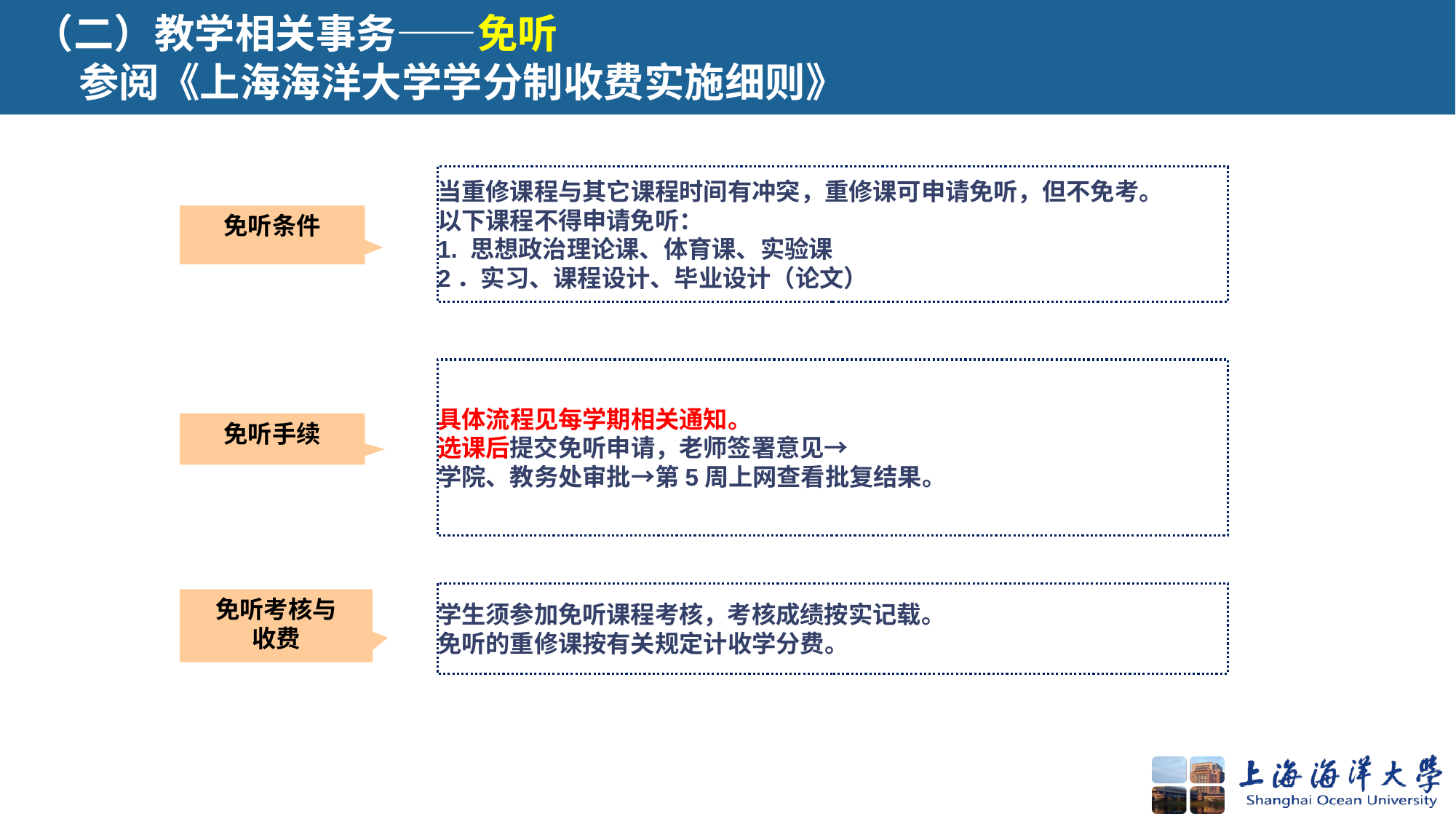

（二）教学相关事务——免听
       参阅《上海海洋大学学分制收费实施细则》
当重修课程与其它课程时间有冲突，重修课可申请免听，但不免考。
以下课程不得申请免听：
1. 思想政治理论课、体育课、实验课
2．实习、课程设计、毕业设计（论文）
免听条件
具体流程见每学期相关通知。
选课后提交免听申请，老师签署意见→
学院、教务处审批→第5周上网查看批复结果。
免听手续
学生须参加免听课程考核，考核成绩按实记载。
免听的重修课按有关规定计收学分费。
免听考核与
收费